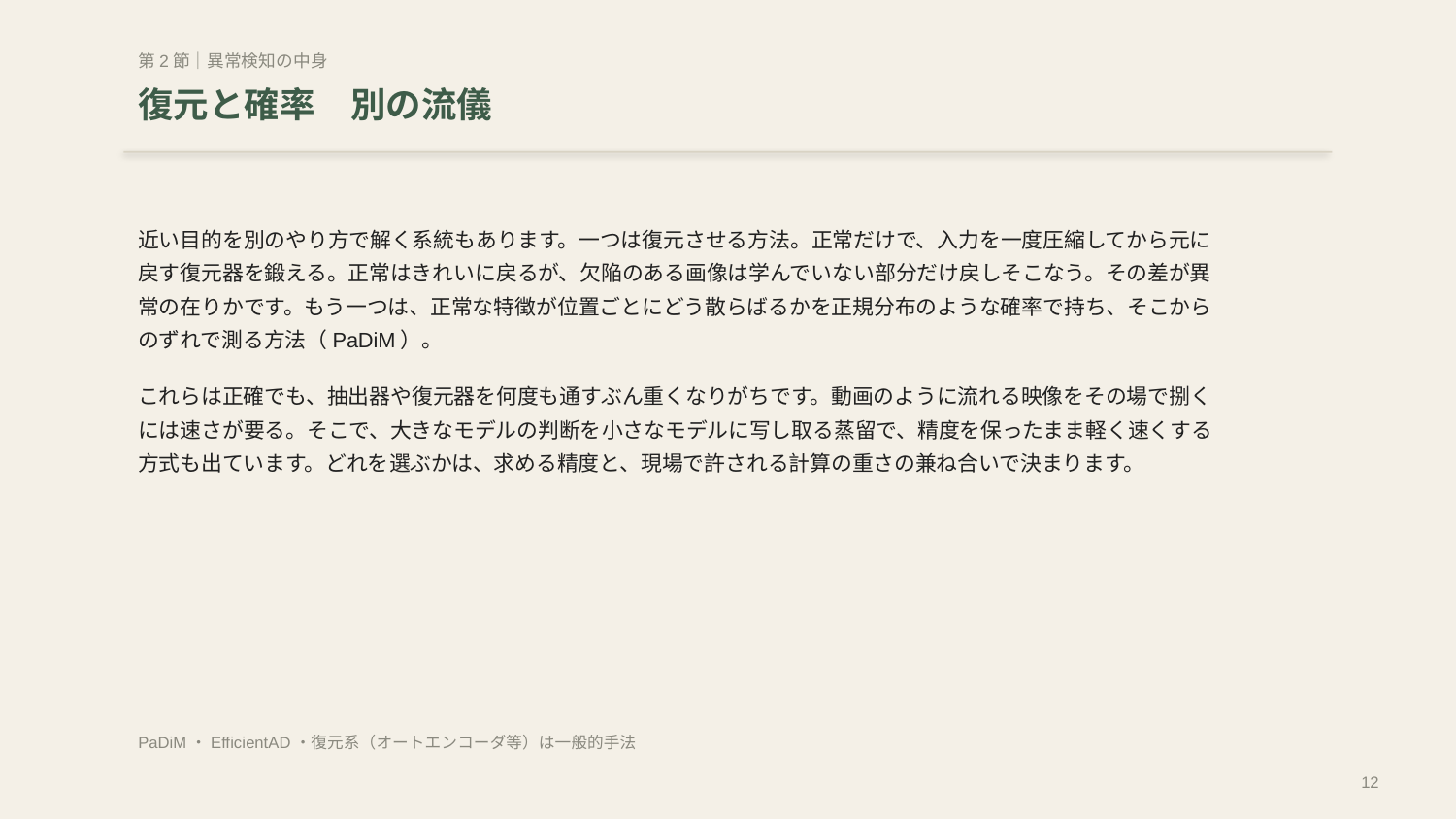

第2節｜異常検知の中身
復元と確率　別の流儀

近い目的を別のやり方で解く系統もあります。一つは復元させる方法。正常だけで、入力を一度圧縮してから元に戻す復元器を鍛える。正常はきれいに戻るが、欠陥のある画像は学んでいない部分だけ戻しそこなう。その差が異常の在りかです。もう一つは、正常な特徴が位置ごとにどう散らばるかを正規分布のような確率で持ち、そこからのずれで測る方法（PaDiM）。
これらは正確でも、抽出器や復元器を何度も通すぶん重くなりがちです。動画のように流れる映像をその場で捌くには速さが要る。そこで、大きなモデルの判断を小さなモデルに写し取る蒸留で、精度を保ったまま軽く速くする方式も出ています。どれを選ぶかは、求める精度と、現場で許される計算の重さの兼ね合いで決まります。
PaDiM・EfficientAD・復元系（オートエンコーダ等）は一般的手法
12